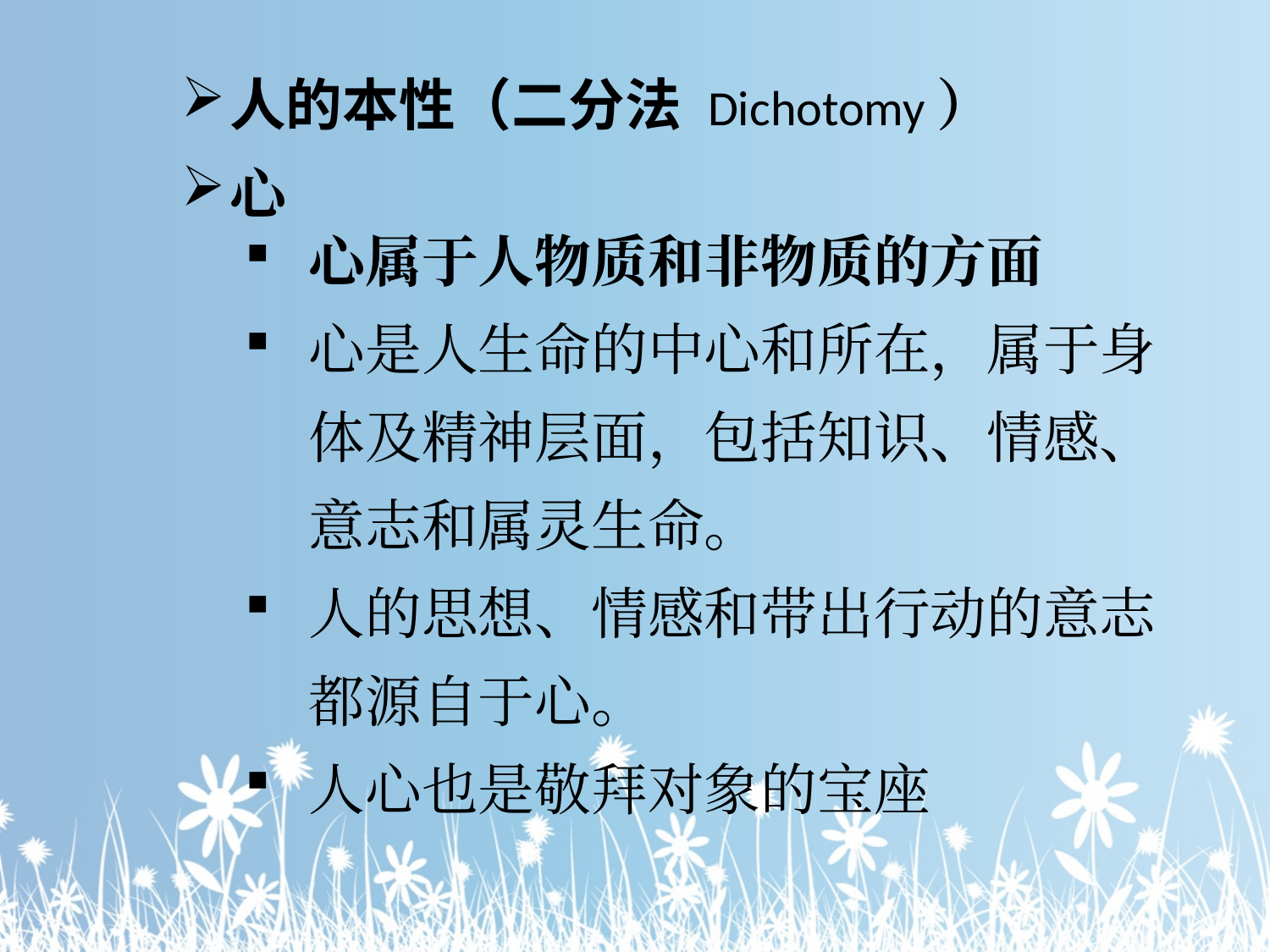

人的本性（二分法 Dichotomy）

心
心属于人物质和非物质的方面
心是人生命的中心和所在，属于身体及精神层面，包括知识、情感、意志和属灵生命。
人的思想、情感和带出行动的意志都源自于心。
人心也是敬拜对象的宝座